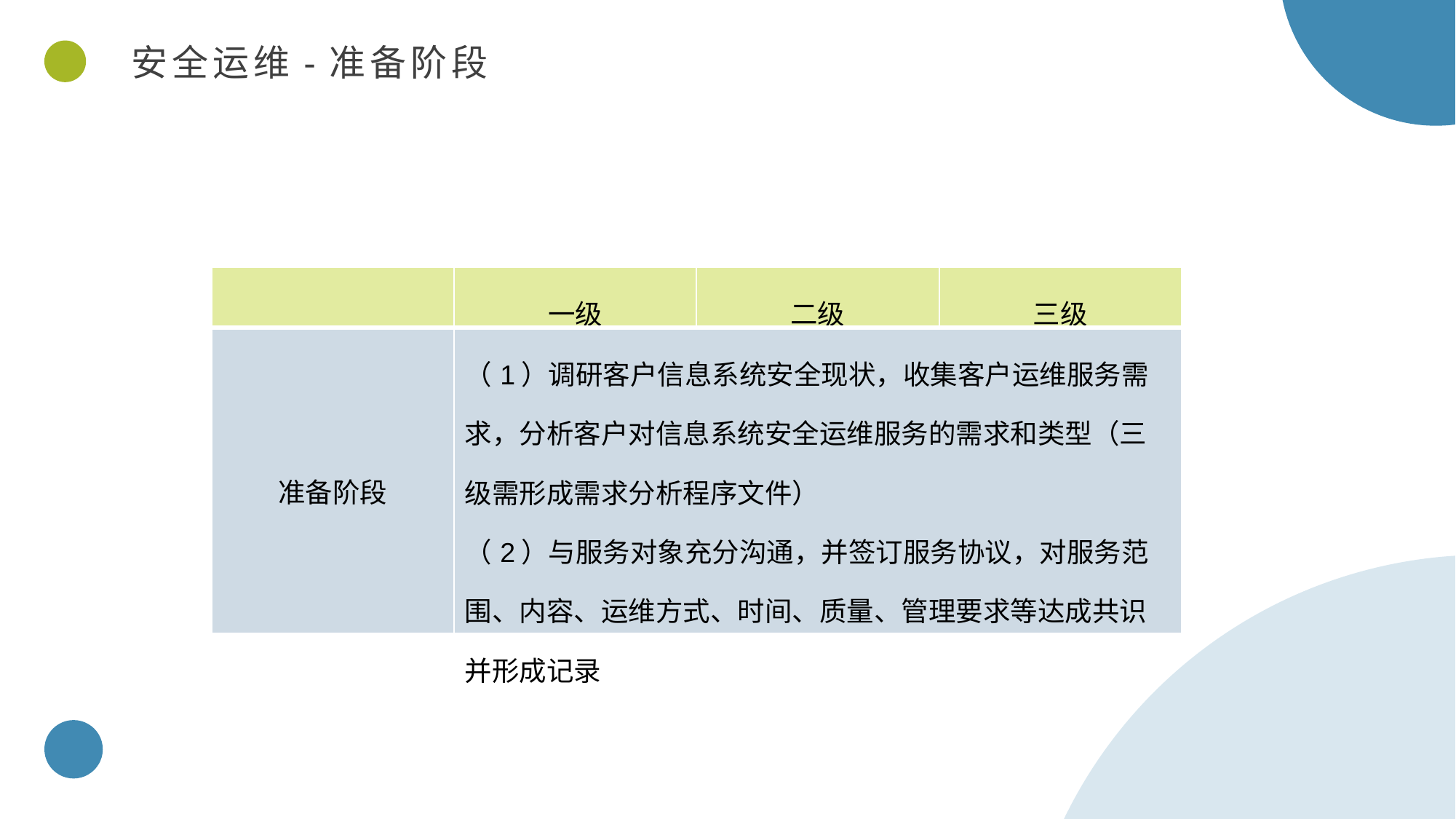

安全运维-准备阶段

|  | 一级 | 二级 | 三级 |
| --- | --- | --- | --- |
| 准备阶段 | （1）调研客户信息系统安全现状，收集客户运维服务需求，分析客户对信息系统安全运维服务的需求和类型（三级需形成需求分析程序文件） （2）与服务对象充分沟通，并签订服务协议，对服务范围、内容、运维方式、时间、质量、管理要求等达成共识并形成记录 |  |  |
PPT模板 http://www.1ppt.com/moban/